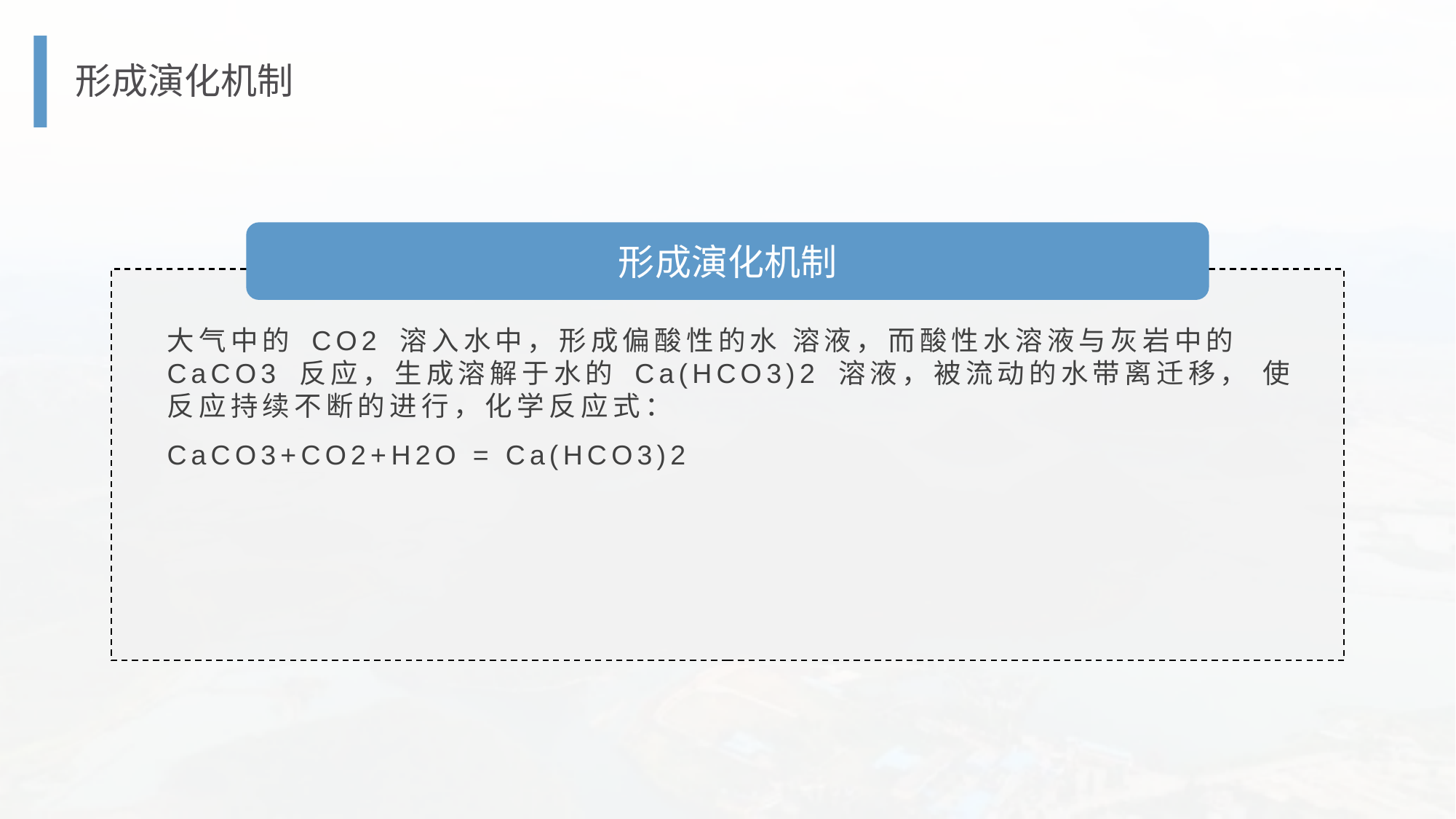

形成演化机制
形成演化机制

大气中的 CO2 溶入水中，形成偏酸性的水 溶液，而酸性水溶液与灰岩中的 CaCO3 反应，生成溶解于水的 Ca(HCO3)2 溶液，被流动的水带离迁移， 使反应持续不断的进行，化学反应式：
CaCO3+CO2+H2O = Ca(HCO3)2